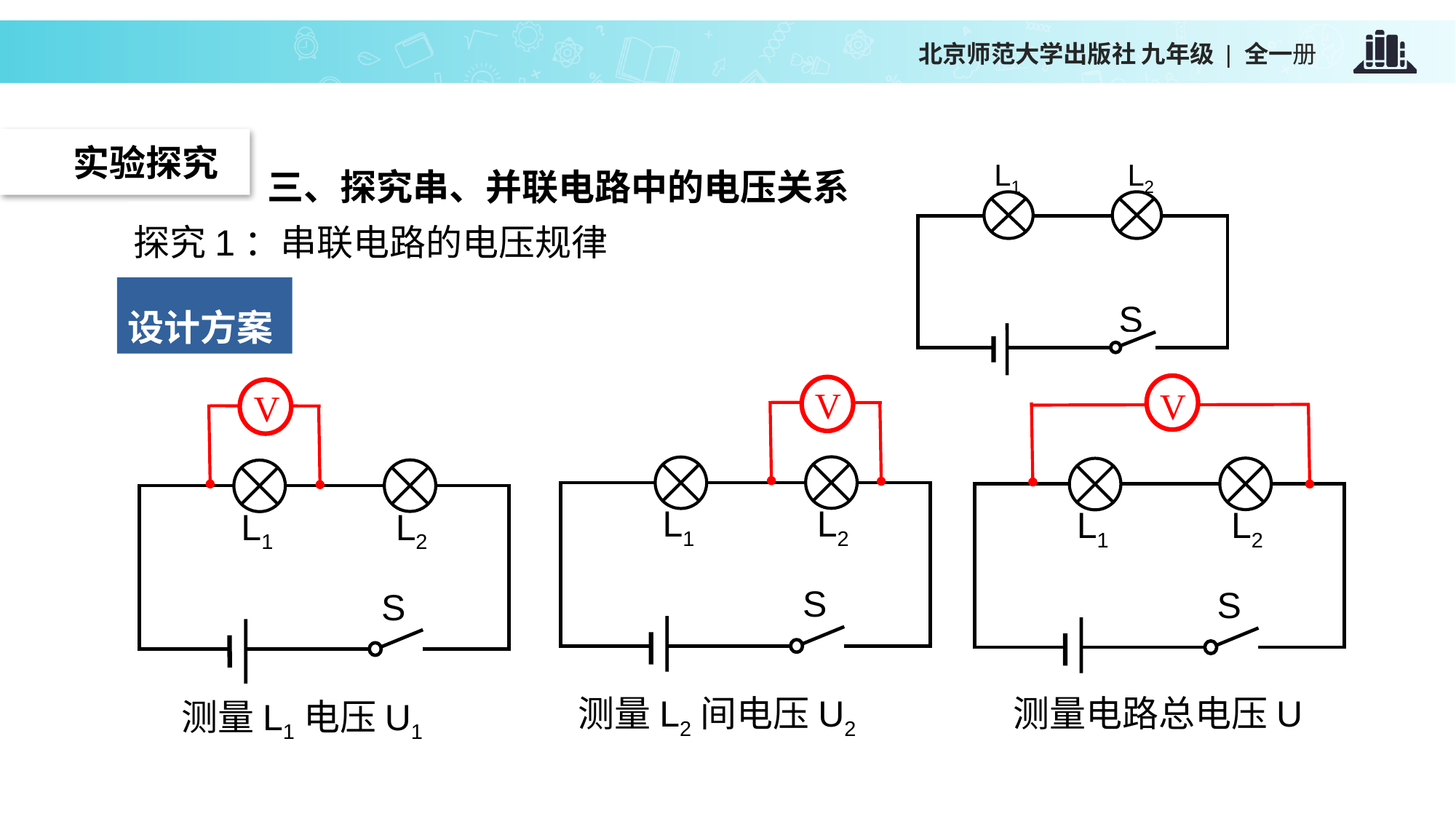

实验探究
三、探究串、并联电路中的电压关系
L1
L2

S
探究1：串联电路的电压规律
设计方案

V

L1
L2
S

测量电路总电压U

V

L1
L2
S

测量L2间电压U2

V

L1
L2
S

测量L1电压U1